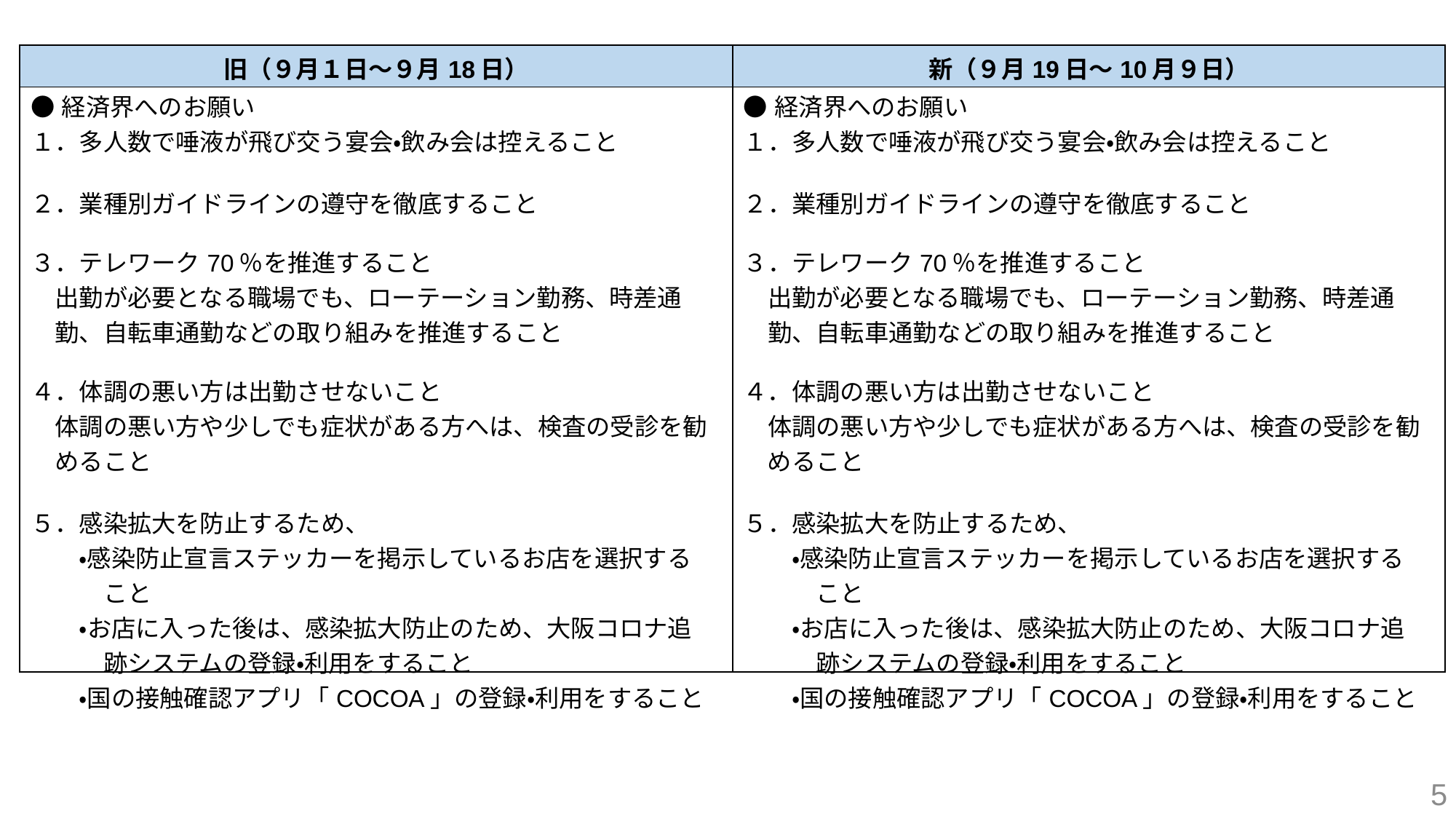

| 旧（９月１日～９月18日） | 新（９月19日～10月９日） |
| --- | --- |
| ●経済界へのお願い　 １．多人数で唾液が飛び交う宴会・飲み会は控えること ２．業種別ガイドラインの遵守を徹底すること ３．テレワーク70％を推進すること 　出勤が必要となる職場でも、ローテーション勤務、時差通 　勤、自転車通勤などの取り組みを推進すること ４．体調の悪い方は出勤させないこと 　体調の悪い方や少しでも症状がある方へは、検査の受診を勧 　めること ５．感染拡大を防止するため、 　　・感染防止宣言ステッカーを掲示しているお店を選択する 　　　こと 　　・お店に入った後は、感染拡大防止のため、大阪コロナ追 　　　跡システムの登録・利用をすること 　　・国の接触確認アプリ「COCOA」の登録・利用をすること | ●経済界へのお願い　 １．多人数で唾液が飛び交う宴会・飲み会は控えること ２．業種別ガイドラインの遵守を徹底すること ３．テレワーク70％を推進すること 　出勤が必要となる職場でも、ローテーション勤務、時差通 　勤、自転車通勤などの取り組みを推進すること ４．体調の悪い方は出勤させないこと 　体調の悪い方や少しでも症状がある方へは、検査の受診を勧 　めること ５．感染拡大を防止するため、 　　・感染防止宣言ステッカーを掲示しているお店を選択する 　　　こと 　　・お店に入った後は、感染拡大防止のため、大阪コロナ追 　　　跡システムの登録・利用をすること 　　・国の接触確認アプリ「COCOA」の登録・利用をすること |

5